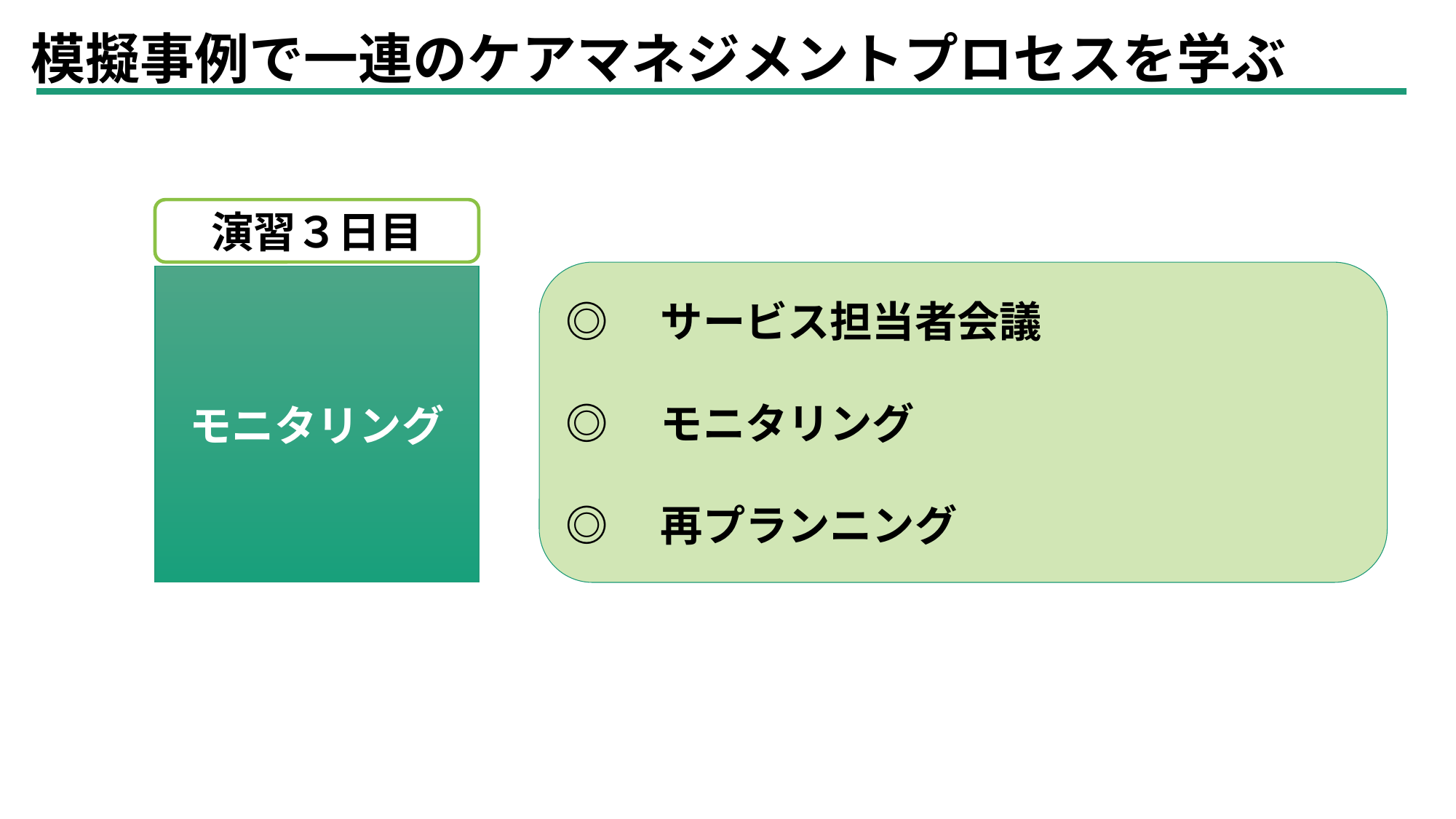

模擬事例で一連のケアマネジメントプロセスを学ぶ
演習３日目
◎　サービス担当者会議

◎　モニタリング

◎　再プランニング
モニタリング